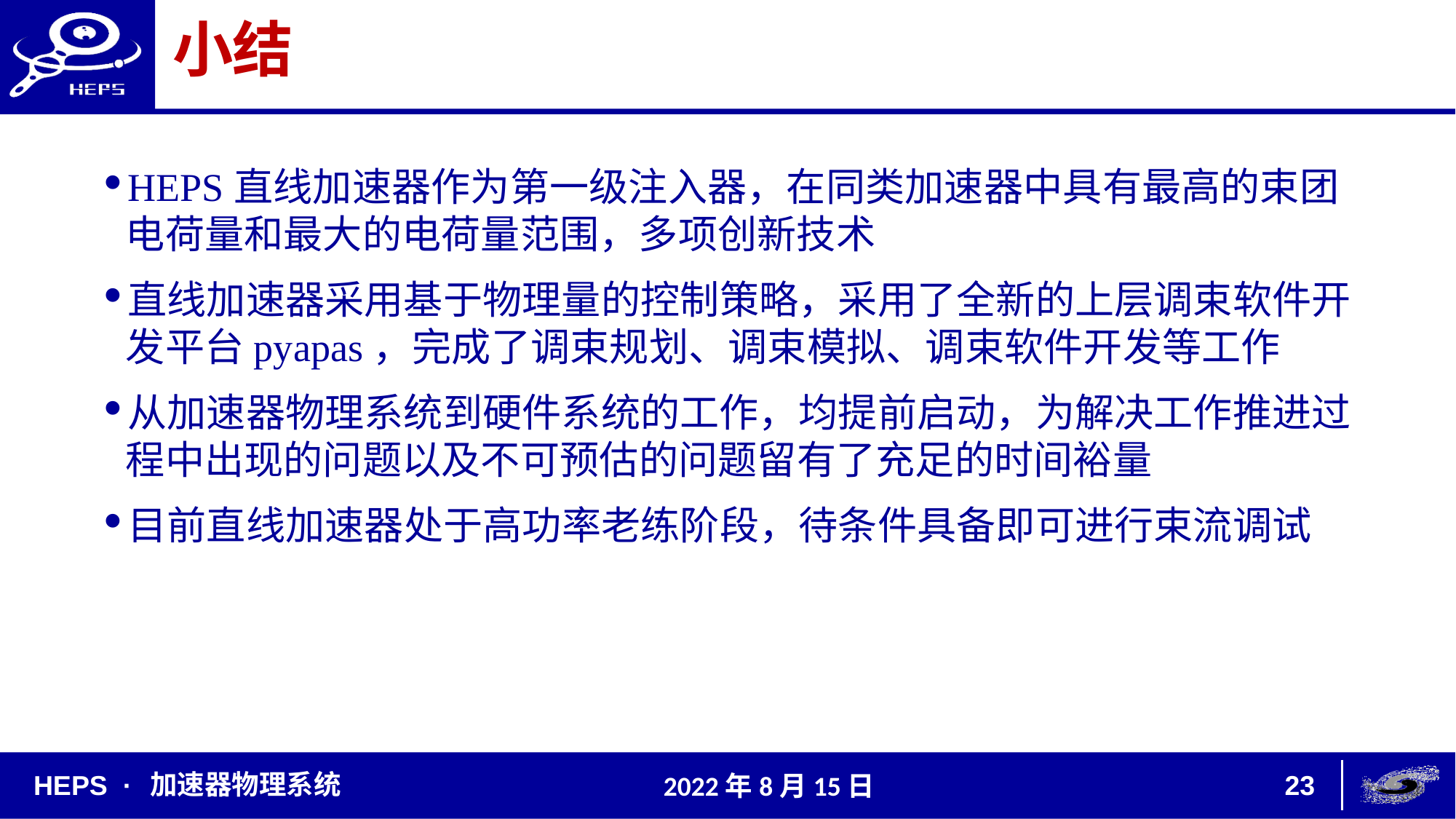

# 小结
HEPS直线加速器作为第一级注入器，在同类加速器中具有最高的束团电荷量和最大的电荷量范围，多项创新技术
直线加速器采用基于物理量的控制策略，采用了全新的上层调束软件开发平台pyapas，完成了调束规划、调束模拟、调束软件开发等工作
从加速器物理系统到硬件系统的工作，均提前启动，为解决工作推进过程中出现的问题以及不可预估的问题留有了充足的时间裕量
目前直线加速器处于高功率老练阶段，待条件具备即可进行束流调试